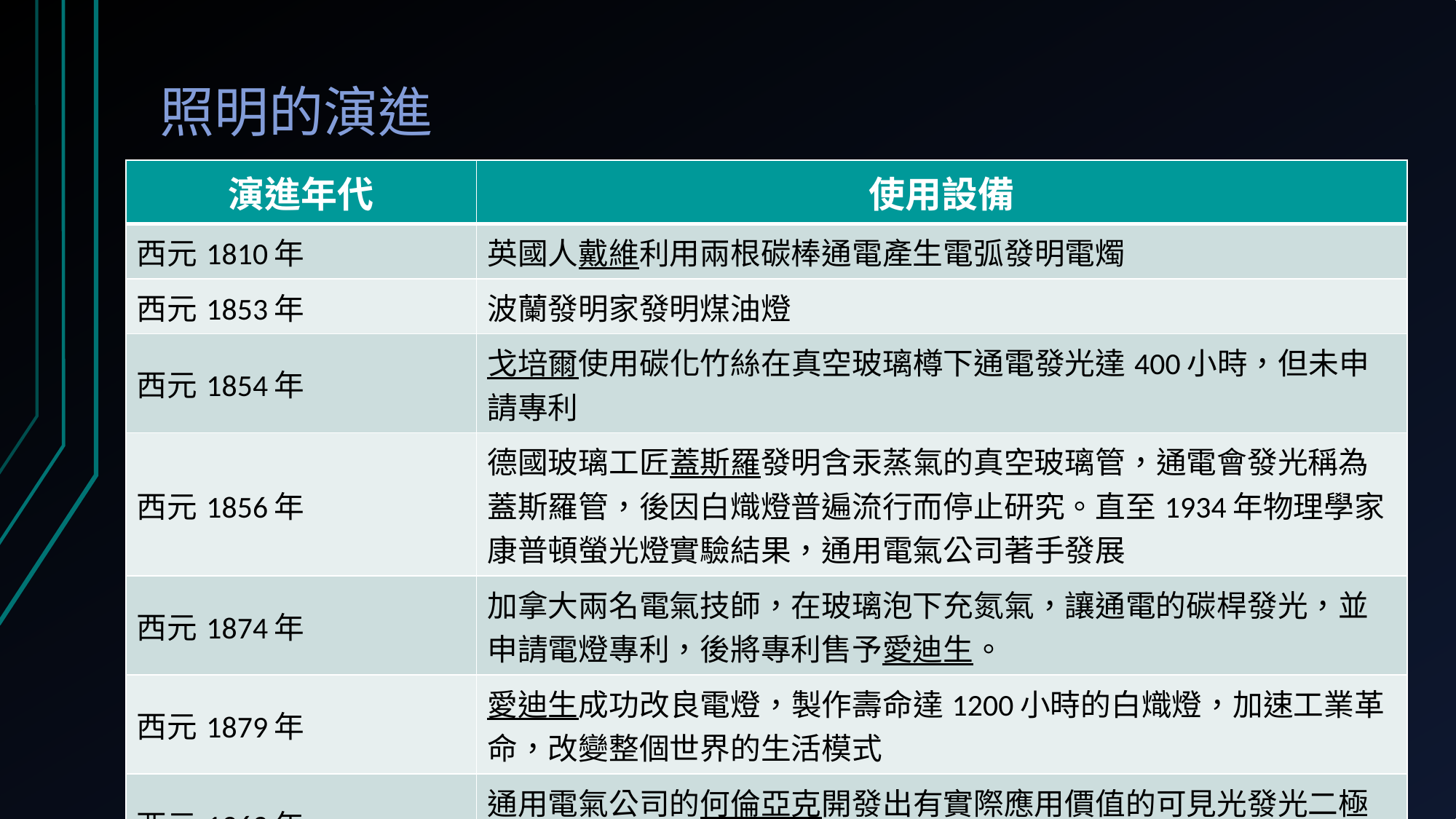

# 照明的演進
| 演進年代 | 使用設備 |
| --- | --- |
| 西元1810年 | 英國人戴維利用兩根碳棒通電產生電弧發明電燭 |
| 西元1853年 | 波蘭發明家發明煤油燈 |
| 西元1854年 | 戈培爾使用碳化竹絲在真空玻璃樽下通電發光達400小時，但未申請專利 |
| 西元1856年 | 德國玻璃工匠蓋斯羅發明含汞蒸氣的真空玻璃管，通電會發光稱為蓋斯羅管，後因白熾燈普遍流行而停止研究。直至1934年物理學家康普頓螢光燈實驗結果，通用電氣公司著手發展 |
| 西元1874年 | 加拿大兩名電氣技師，在玻璃泡下充氮氣，讓通電的碳桿發光，並申請電燈專利，後將專利售予愛迪生。 |
| 西元1879年 | 愛迪生成功改良電燈，製作壽命達1200小時的白熾燈，加速工業革命，改變整個世界的生活模式 |
| 西元1962年 | 通用電氣公司的何倫亞克開發出有實際應用價值的可見光發光二極體 |